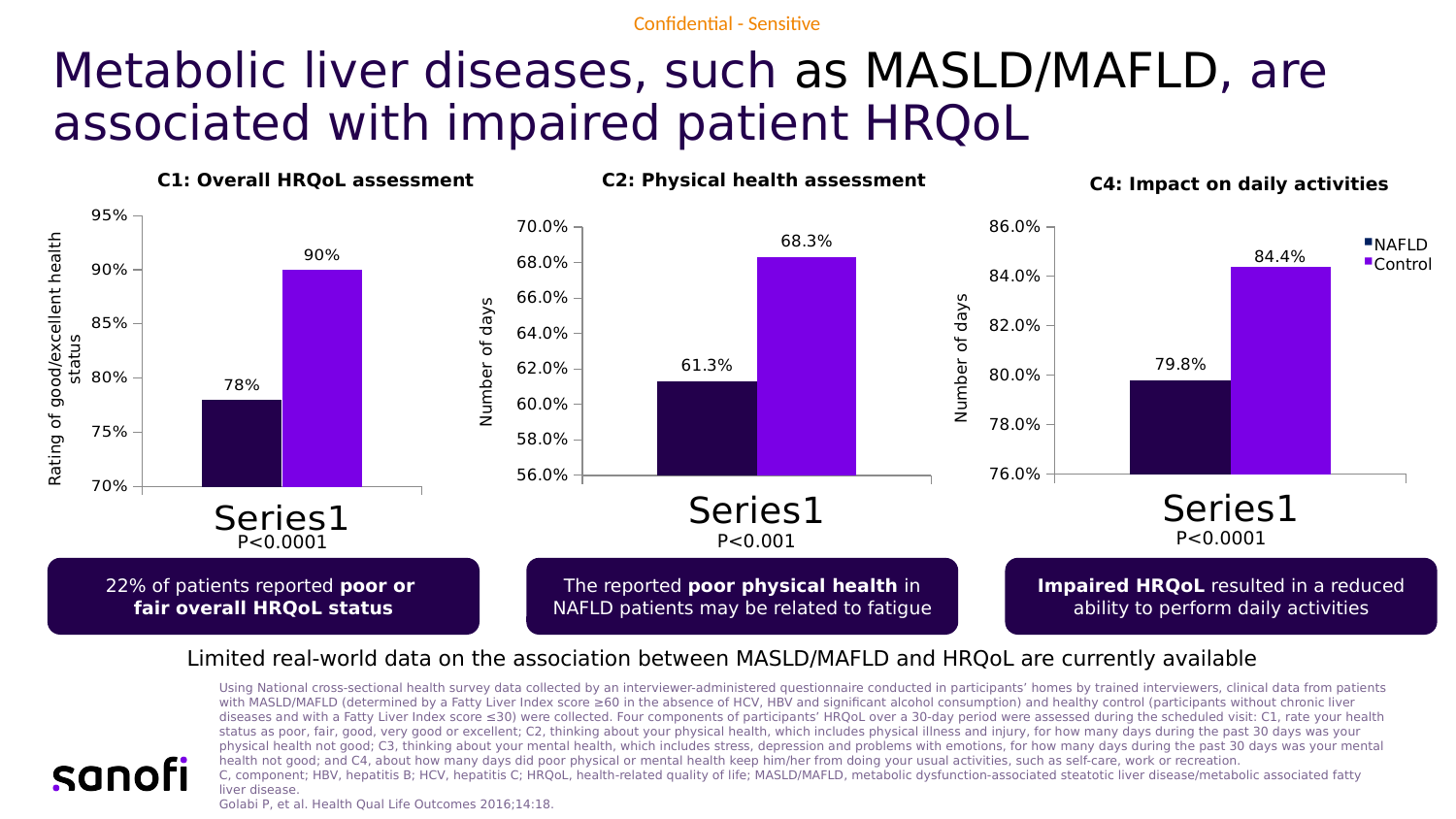

# Metabolic liver diseases, such as MASLD/MAFLD, are associated with impaired patient HRQoL
C2: Physical health assessment
C1: Overall HRQoL assessment
C4: Impact on daily activities
Rating of good/excellent health status

### Chart

| Category | NAFLD | 健康对照 |
|---|---|---|
|  | 0.78 | 0.9 |
Number of days
Number of days

### Chart

| Category | NAFLD | 健康对照 |
|---|---|---|
|  | 0.613 | 0.683 |

### Chart

| Category | NAFLD | Control |
|---|---|---|
|  | 0.798 | 0.844 |
NAFLD
Control
84.4%
P<0.0001
P<0.001
P<0.0001
22% of patients reported poor or
fair overall HRQoL status
The reported poor physical health in NAFLD patients may be related to fatigue
Impaired HRQoL resulted in a reduced ability to perform daily activities
Limited real-world data on the association between MASLD/MAFLD and HRQoL are currently available
Using National cross-sectional health survey data collected by an interviewer-administered questionnaire conducted in participants’ homes by trained interviewers, clinical data from patients with MASLD/MAFLD (determined by a Fatty Liver Index score ≥60 in the absence of HCV, HBV and significant alcohol consumption) and healthy control (participants without chronic liver diseases and with a Fatty Liver Index score ≤30) were collected. Four components of participants’ HRQoL over a 30-day period were assessed during the scheduled visit: C1, rate your health status as poor, fair, good, very good or excellent; C2, thinking about your physical health, which includes physical illness and injury, for how many days during the past 30 days was your physical health not good; C3, thinking about your mental health, which includes stress, depression and problems with emotions, for how many days during the past 30 days was your mental health not good; and C4, about how many days did poor physical or mental health keep him/her from doing your usual activities, such as self-care, work or recreation.
C, component; HBV, hepatitis B; HCV, hepatitis C; HRQoL, health-related quality of life; MASLD/MAFLD, metabolic dysfunction-associated steatotic liver disease/metabolic associated fatty liver disease.
Golabi P, et al. Health Qual Life Outcomes 2016;14:18.